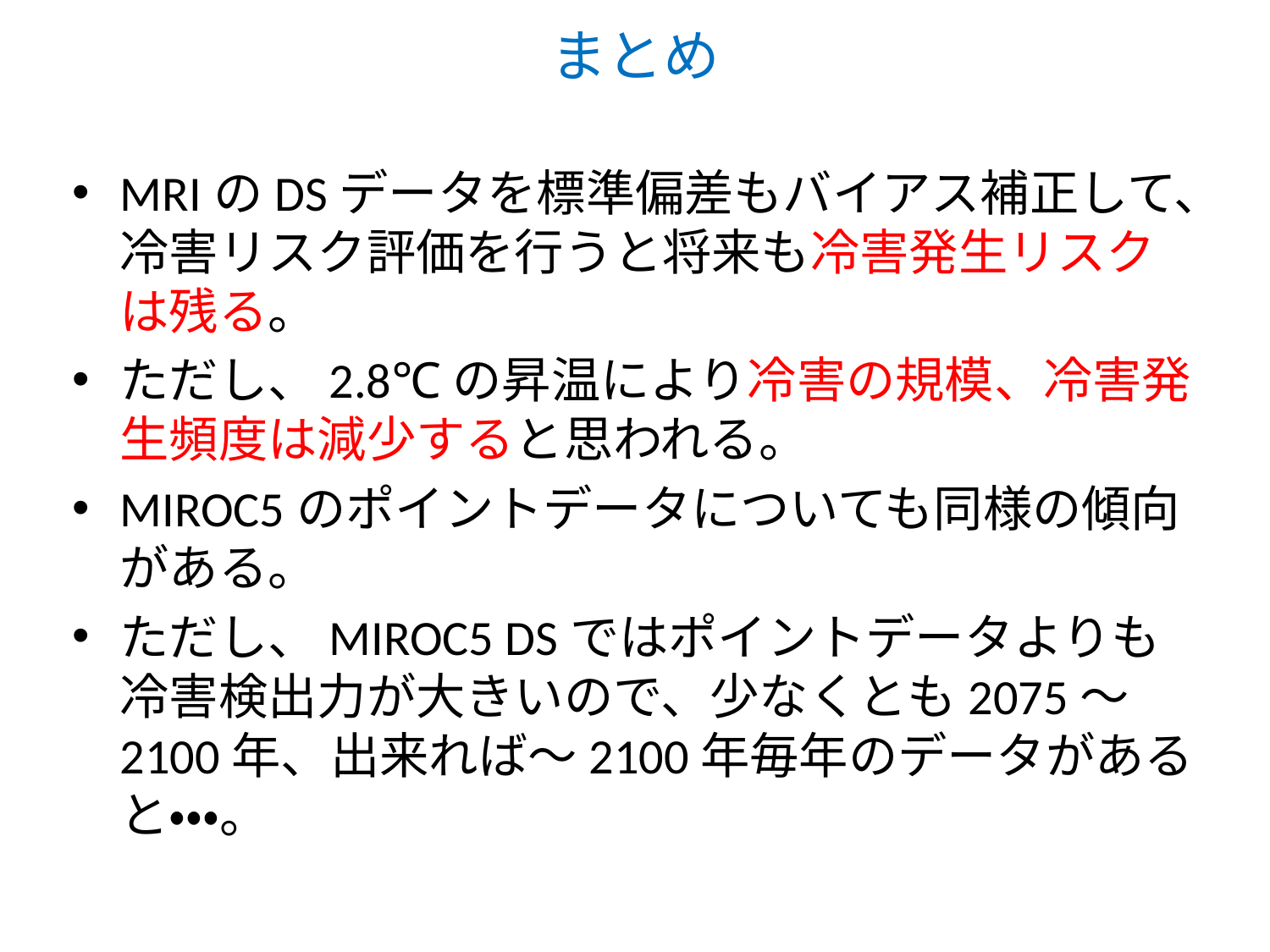

まとめ

MRIのDSデータを標準偏差もバイアス補正して、冷害リスク評価を行うと将来も冷害発生リスクは残る。
ただし、2.8℃の昇温により冷害の規模、冷害発生頻度は減少すると思われる。
MIROC5のポイントデータについても同様の傾向がある。
ただし、MIROC5 DSではポイントデータよりも冷害検出力が大きいので、少なくとも2075～2100年、出来れば～2100年毎年のデータがあると・・・。